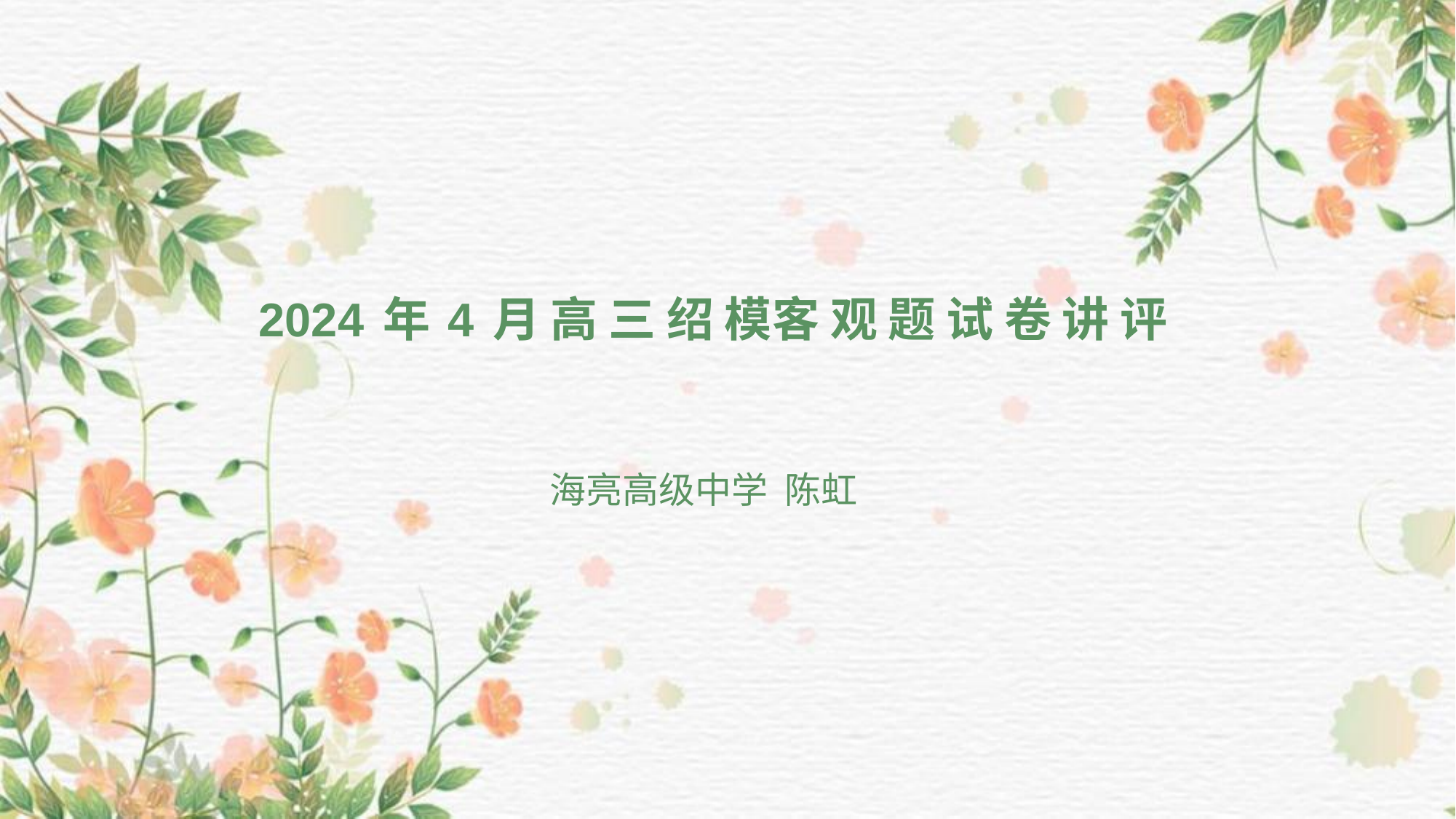

# 2024 年 4 月 高 三 绍 模客 观 题 试 卷 讲 评
海亮高级中学  陈虹